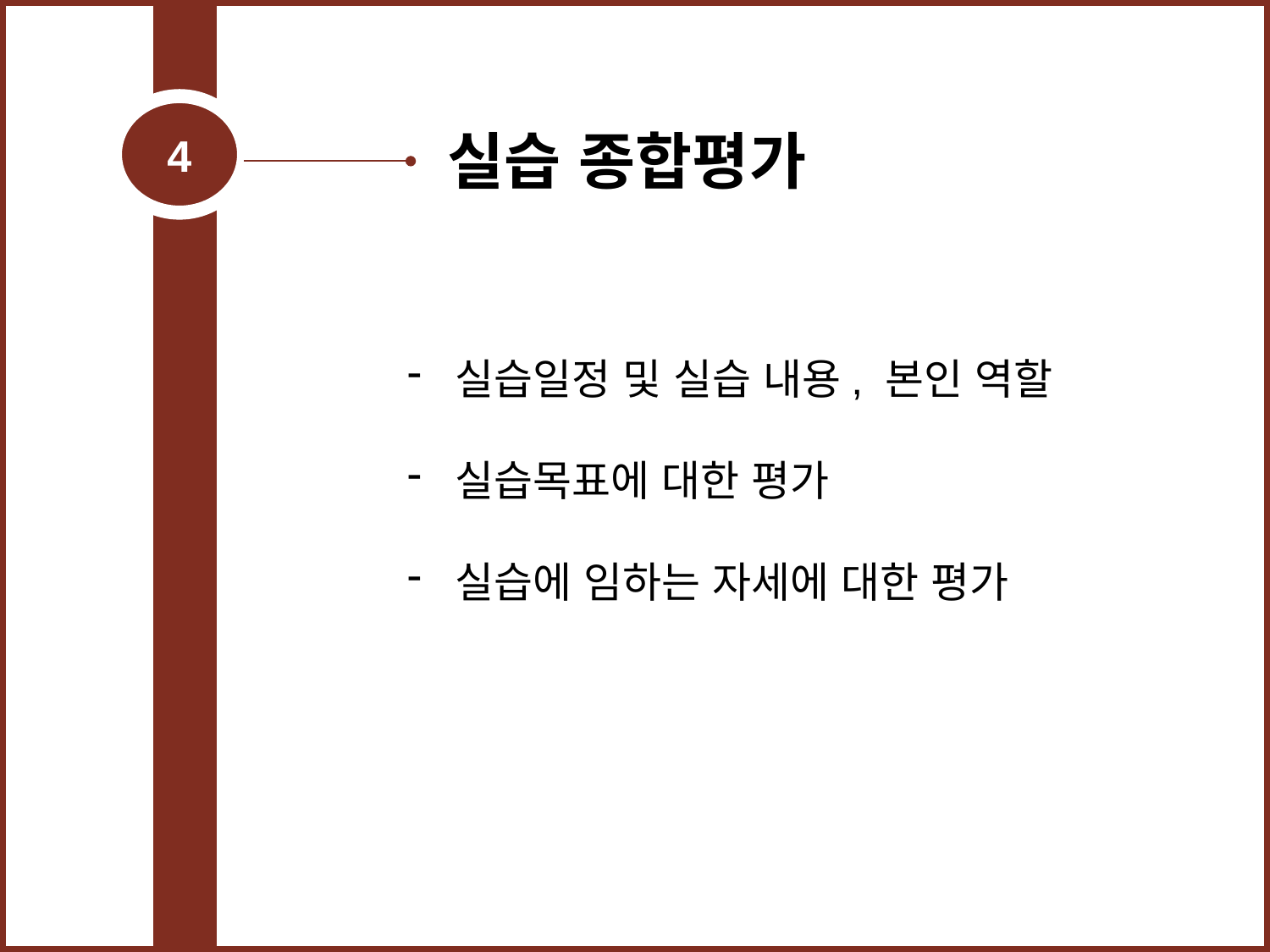

4
실습 종합평가
실습일정 및 실습 내용, 본인 역할

실습목표에 대한 평가

실습에 임하는 자세에 대한 평가